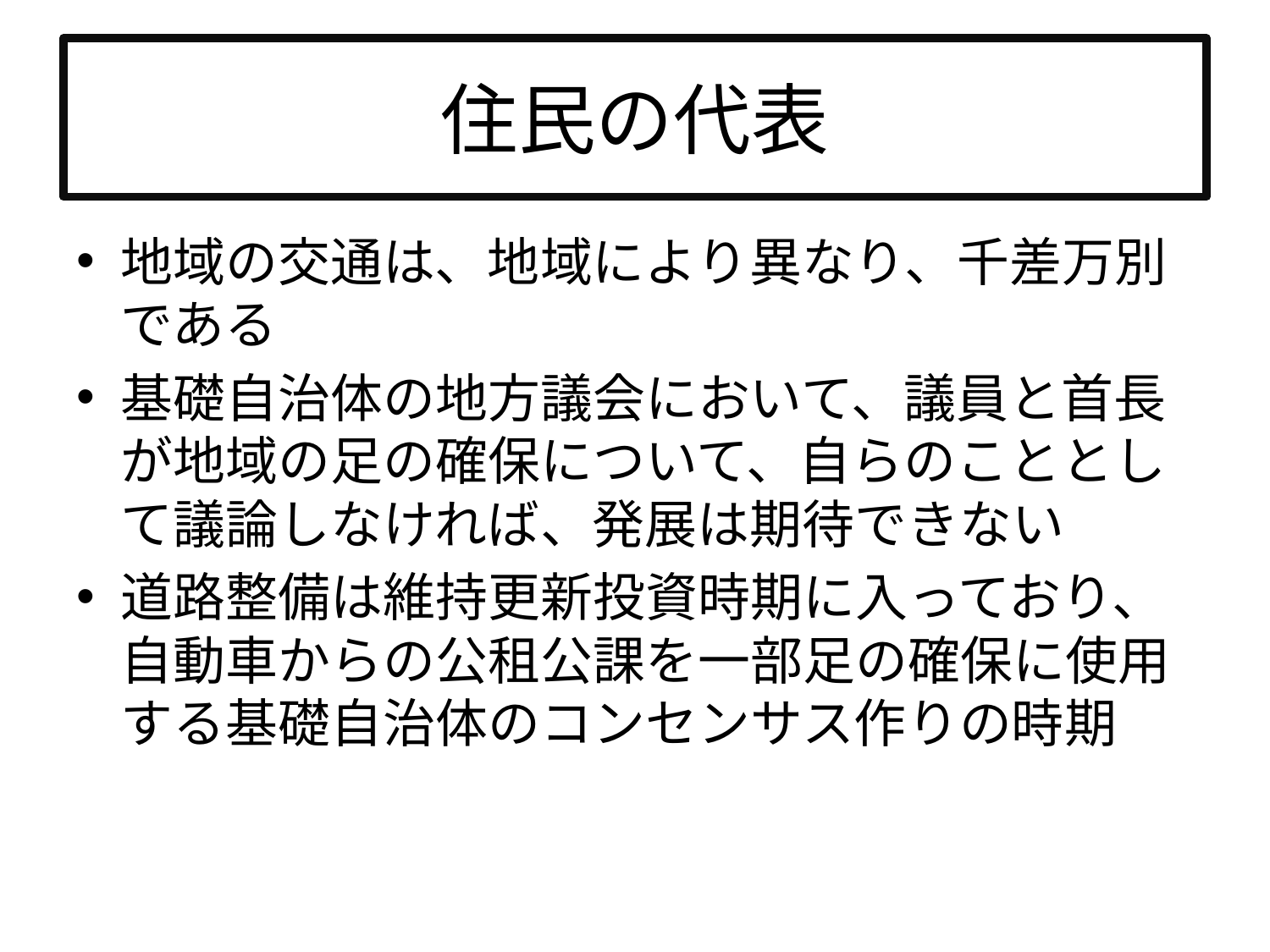

# 住民の代表
地域の交通は、地域により異なり、千差万別である
基礎自治体の地方議会において、議員と首長が地域の足の確保について、自らのこととして議論しなければ、発展は期待できない
道路整備は維持更新投資時期に入っており、自動車からの公租公課を一部足の確保に使用する基礎自治体のコンセンサス作りの時期